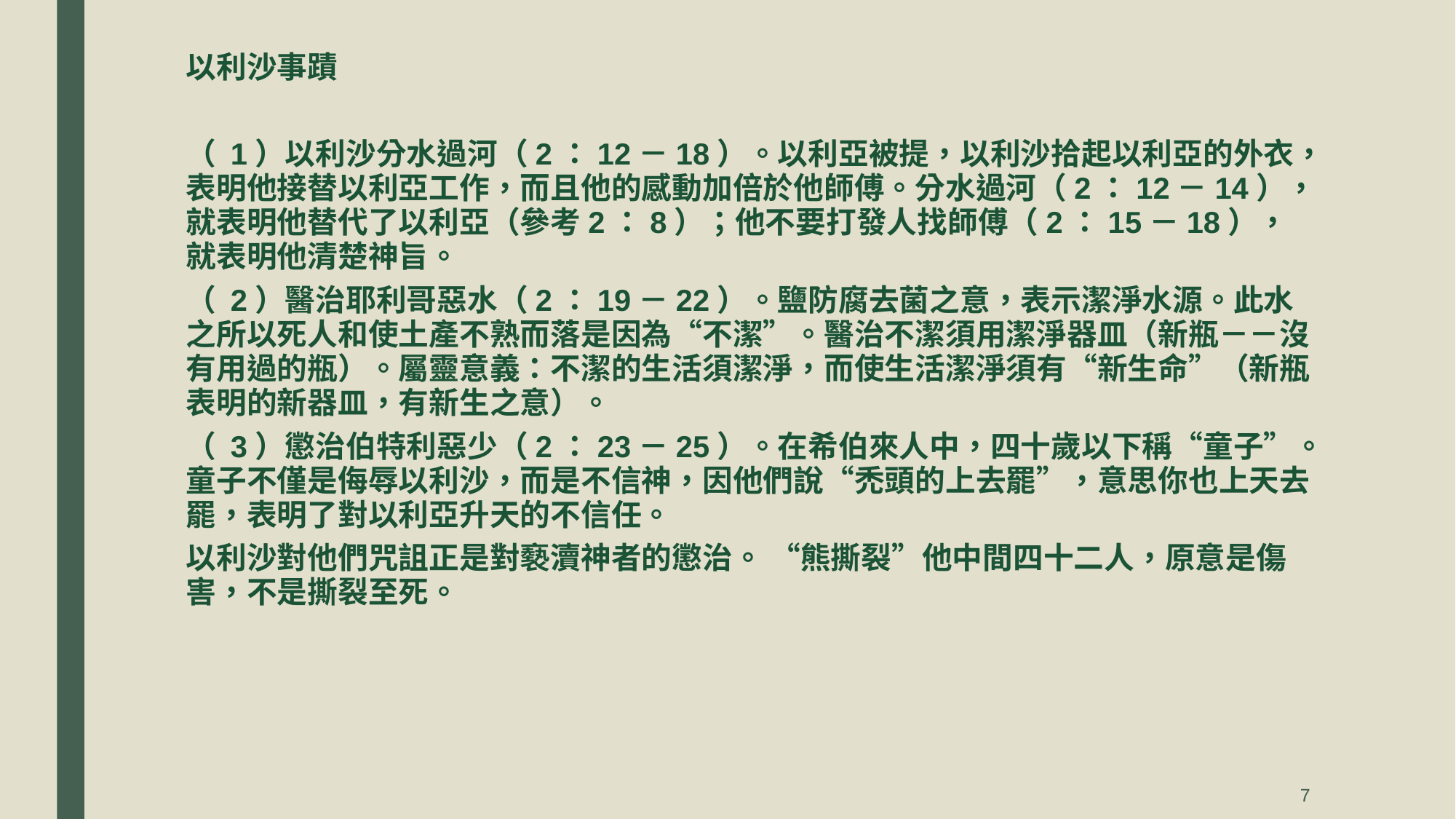

以利沙事蹟

（ 1）以利沙分水過河（2：12－18）。以利亞被提，以利沙拾起以利亞的外衣，表明他接替以利亞工作，而且他的感動加倍於他師傅。分水過河（2：12－14），就表明他替代了以利亞（參考2：8）；他不要打發人找師傅（2：15－18），就表明他清楚神旨。
（ 2）醫治耶利哥惡水（2：19－22）。鹽防腐去菌之意，表示潔淨水源。此水之所以死人和使土產不熟而落是因為“不潔”。醫治不潔須用潔淨器皿（新瓶－－沒有用過的瓶）。屬靈意義：不潔的生活須潔淨，而使生活潔淨須有“新生命”（新瓶表明的新器皿，有新生之意）。
（ 3）懲治伯特利惡少（2：23－25）。在希伯來人中，四十歲以下稱“童子”。童子不僅是侮辱以利沙，而是不信神，因他們說“禿頭的上去罷”，意思你也上天去罷，表明了對以利亞升天的不信任。
以利沙對他們咒詛正是對褻瀆神者的懲治。 “熊撕裂”他中間四十二人，原意是傷害，不是撕裂至死。
7